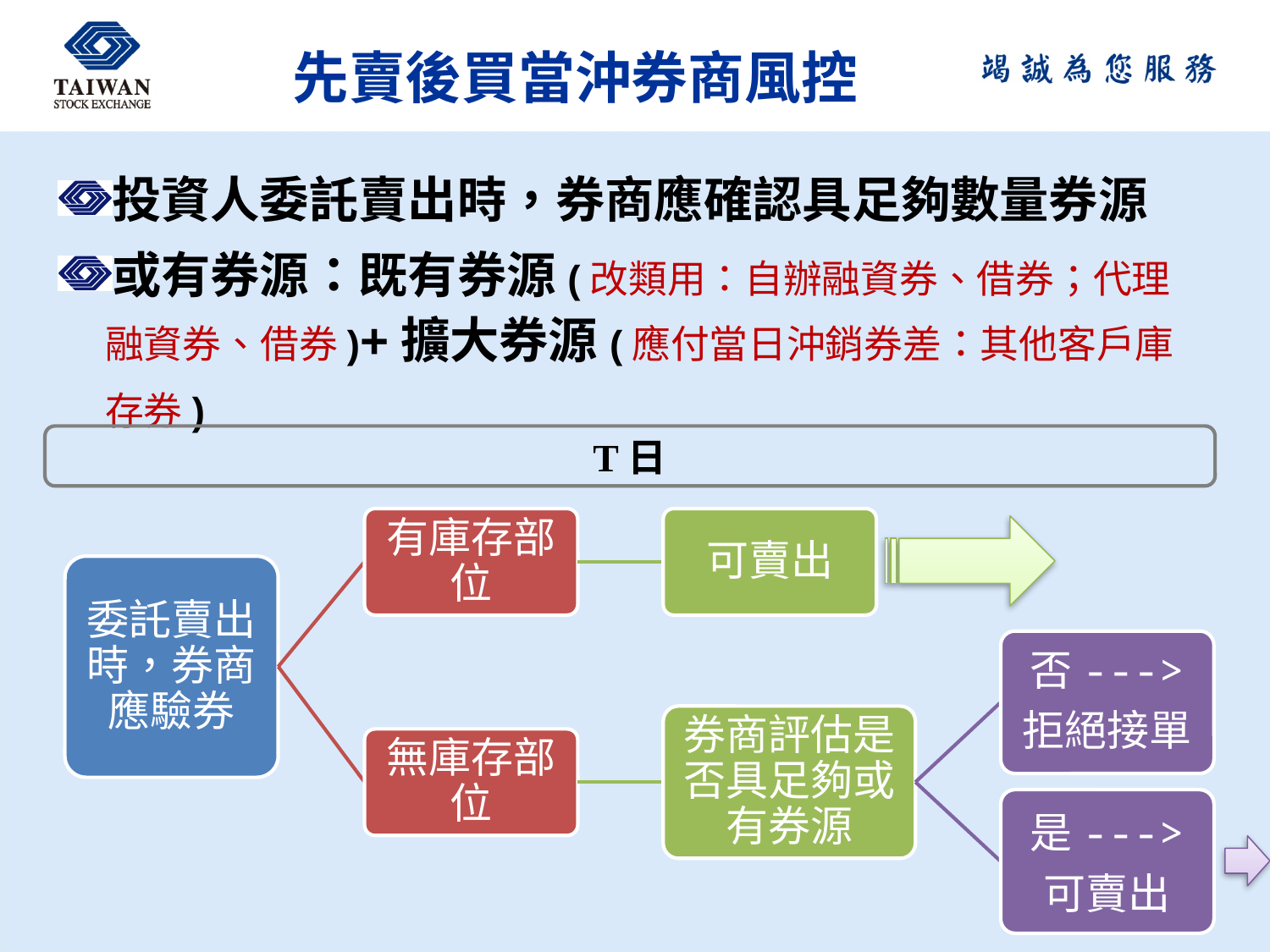

# 先賣後買當沖券商風控
投資人委託賣出時，券商應確認具足夠數量券源
或有券源：既有券源(改類用：自辦融資券、借券；代理融資券、借券)+擴大券源(應付當日沖銷券差：其他客戶庫存券)
T日
委託賣出時，券商應驗券

有庫存部位

可賣出

無庫存部位

券商評估是否具足夠或有券源

否--->
拒絕接單

是--->
可賣出